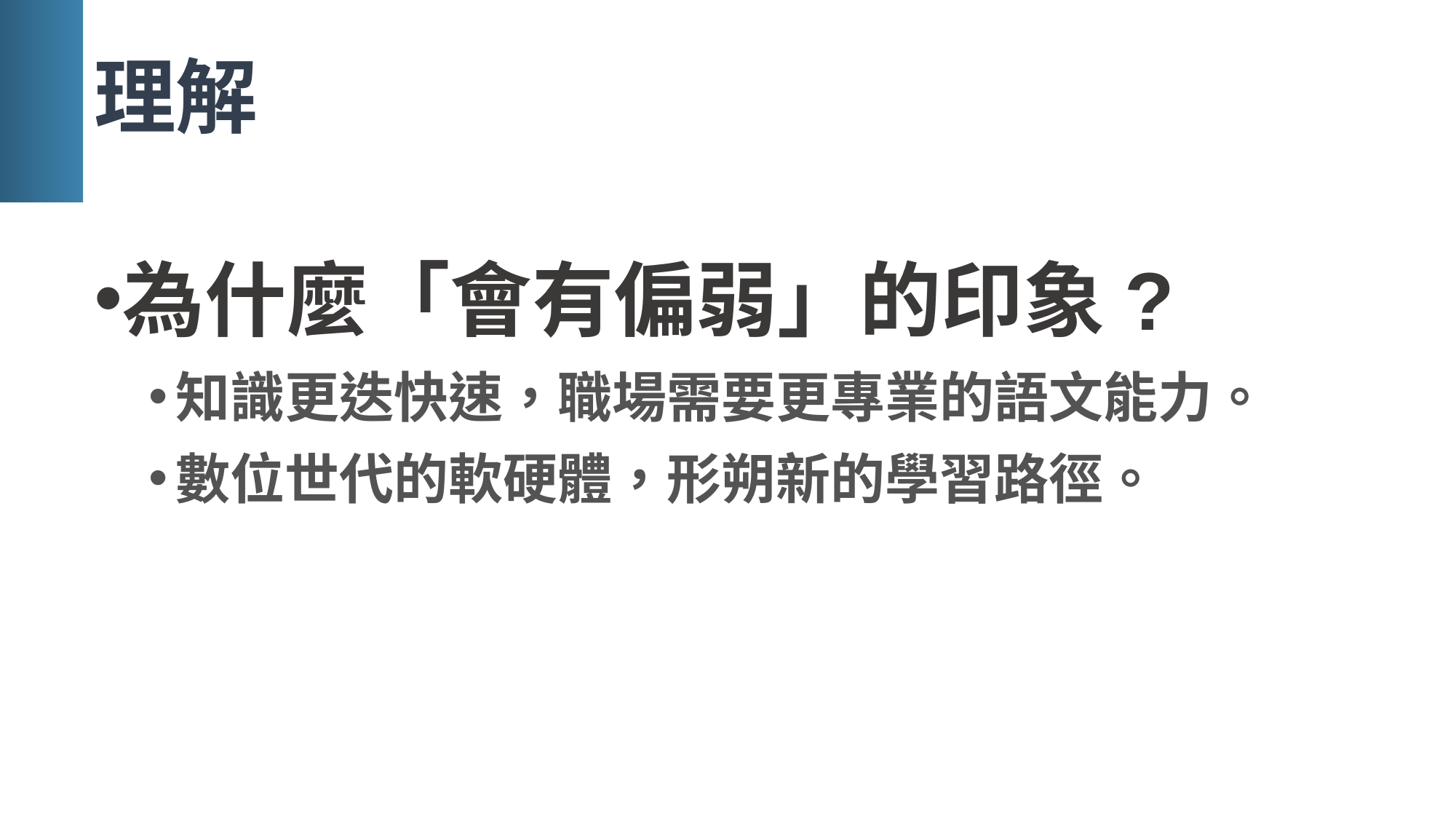

# 理解
為什麼「會有偏弱」的印象?
知識更迭快速，職場需要更專業的語文能力。
數位世代的軟硬體，形朔新的學習路徑。